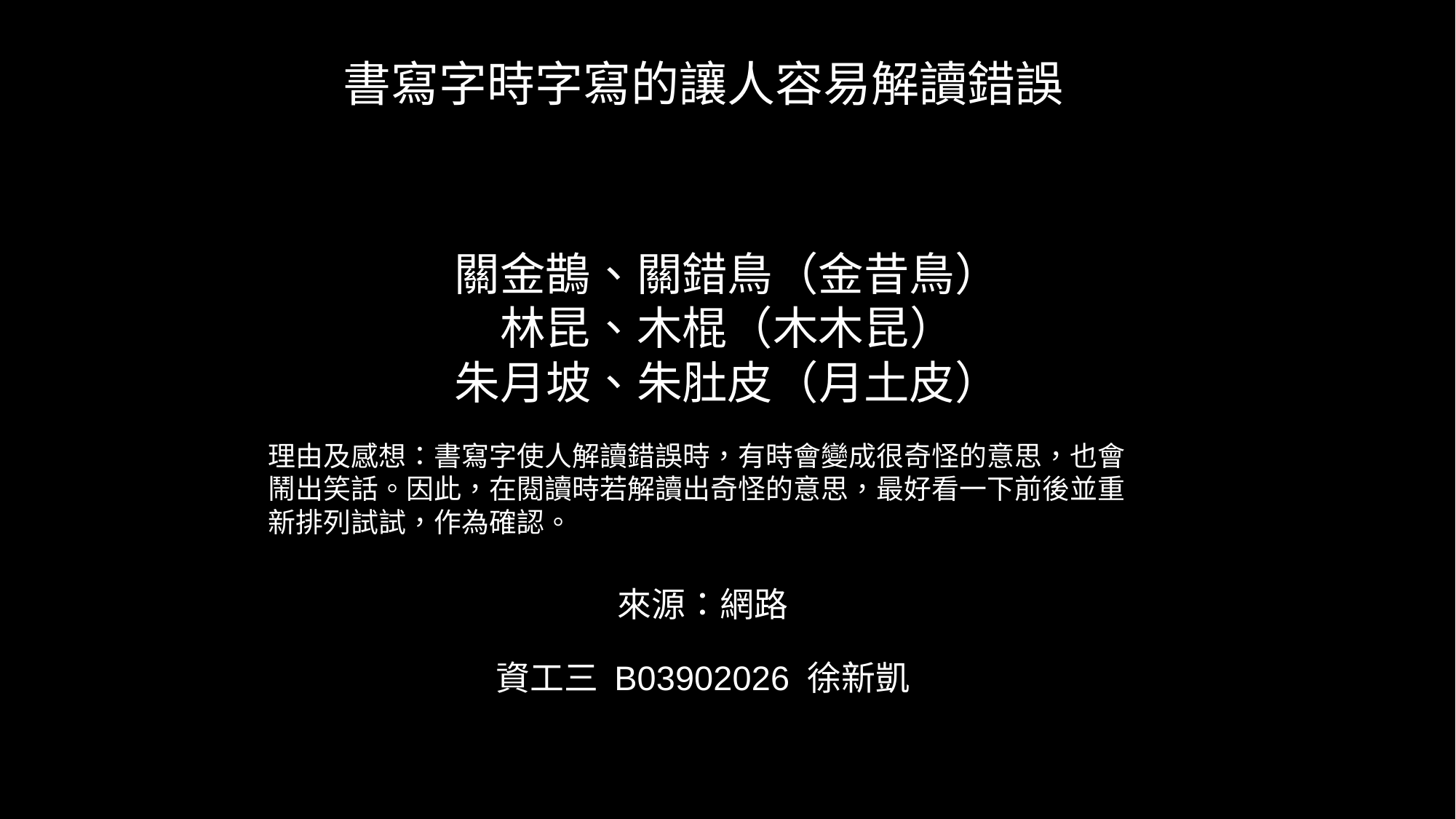

書寫字時字寫的讓人容易解讀錯誤
# 關金鵲、關錯鳥（金昔鳥）
林昆、木棍（木木昆）
朱月坡、朱肚皮（月土皮）
理由及感想：書寫字使人解讀錯誤時，有時會變成很奇怪的意思，也會鬧出笑話。因此，在閱讀時若解讀出奇怪的意思，最好看一下前後並重新排列試試，作為確認。
來源：網路
資工三 B03902026 徐新凱